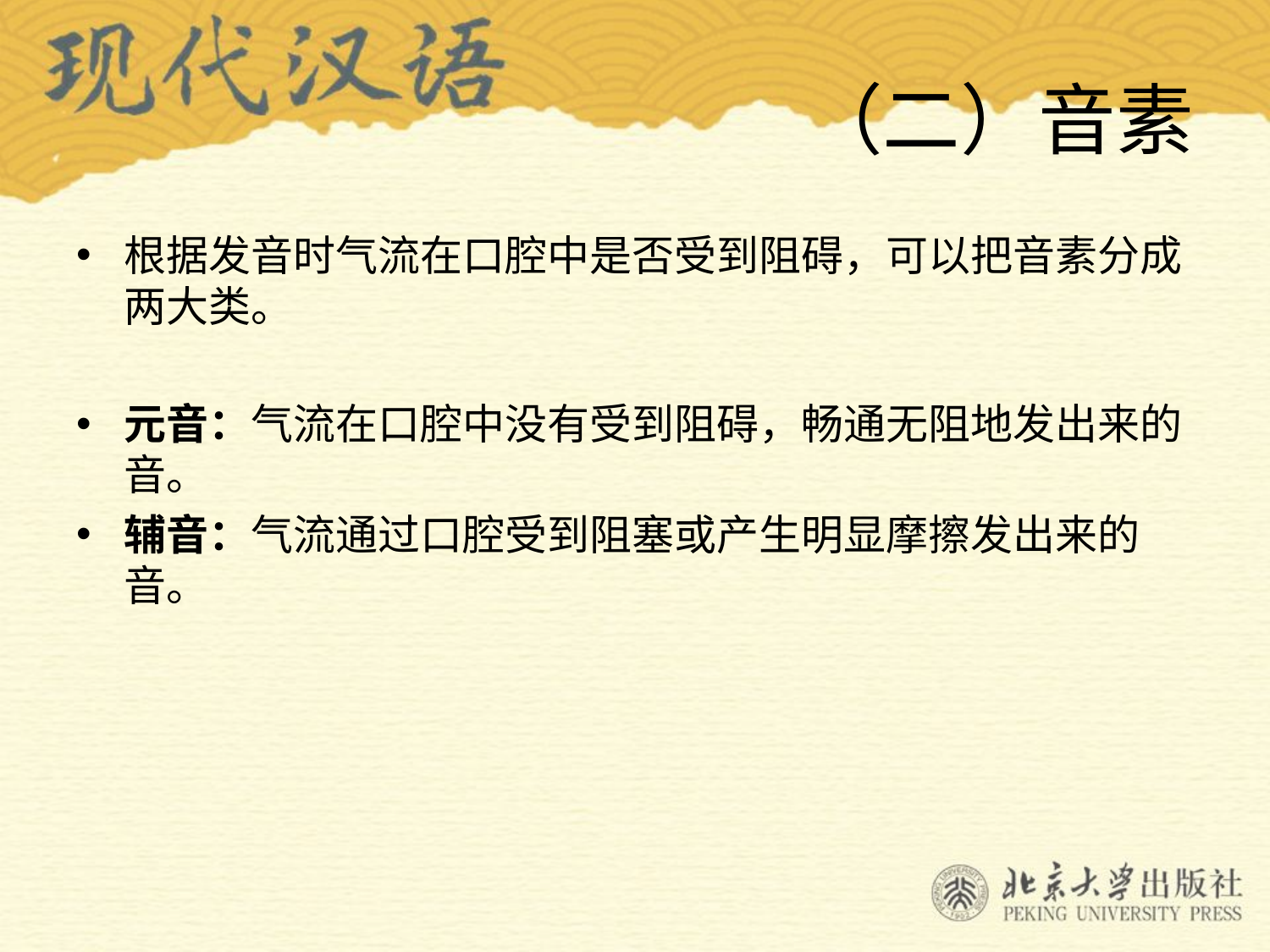

# （二）音素
根据发音时气流在口腔中是否受到阻碍，可以把音素分成两大类。

元音：气流在口腔中没有受到阻碍，畅通无阻地发出来的音。
辅音：气流通过口腔受到阻塞或产生明显摩擦发出来的音。